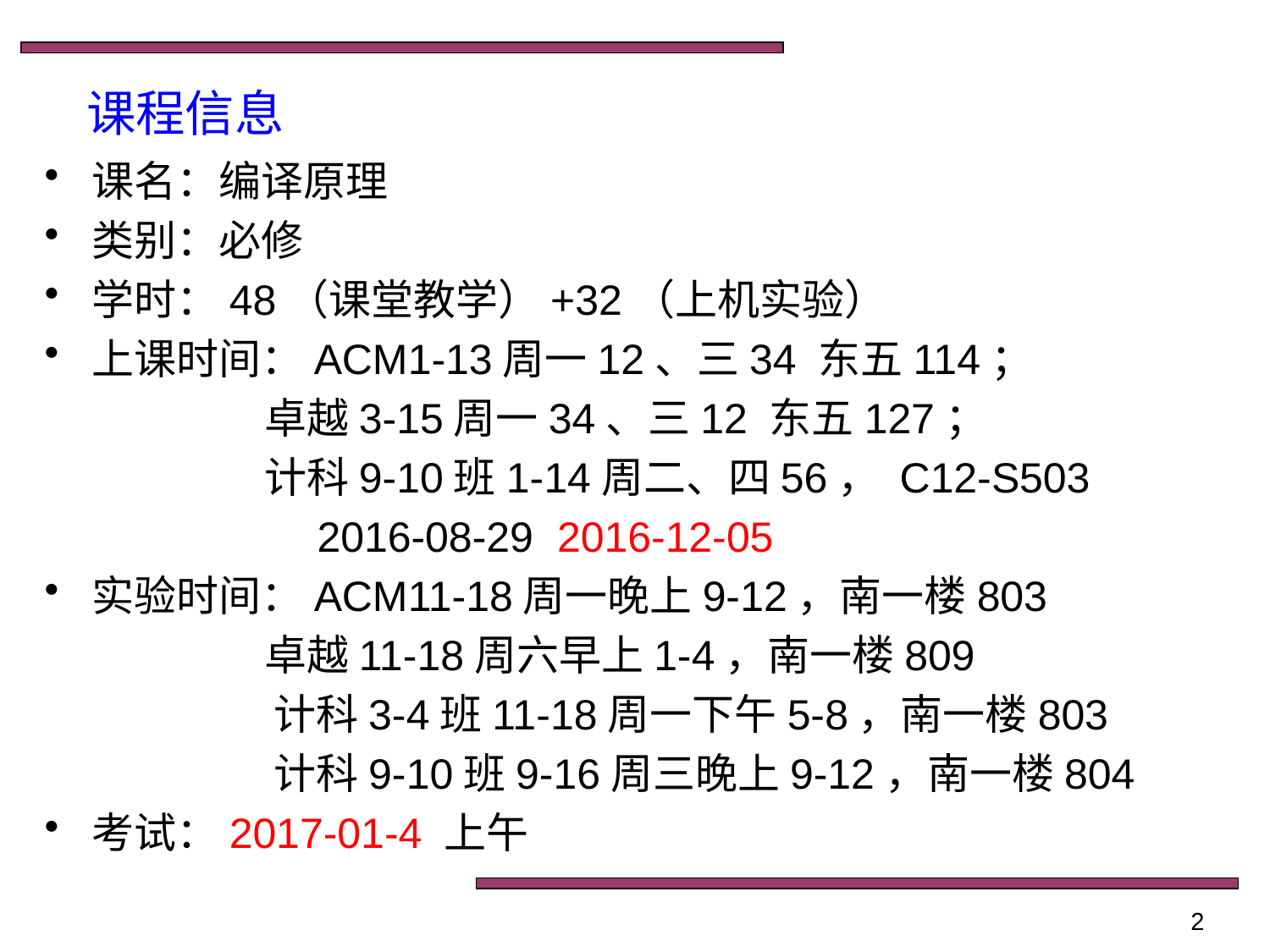

#
课程信息
课名：编译原理
类别：必修
学时：48（课堂教学）+32（上机实验）
上课时间：ACM1-13周一12、三34 东五114；
                      卓越3-15周一34、三12 东五127；
                      计科9-10班1-14周二、四56， C12-S503
                       2016-08-29  2016-12-05
实验时间：ACM11-18周一晚上9-12，南一楼803
                      卓越11-18周六早上1-4，南一楼809
                       计科3-4班11-18周一下午5-8，南一楼803
                       计科9-10班9-16周三晚上9-12，南一楼804
考试：2017-01-4 上午

2